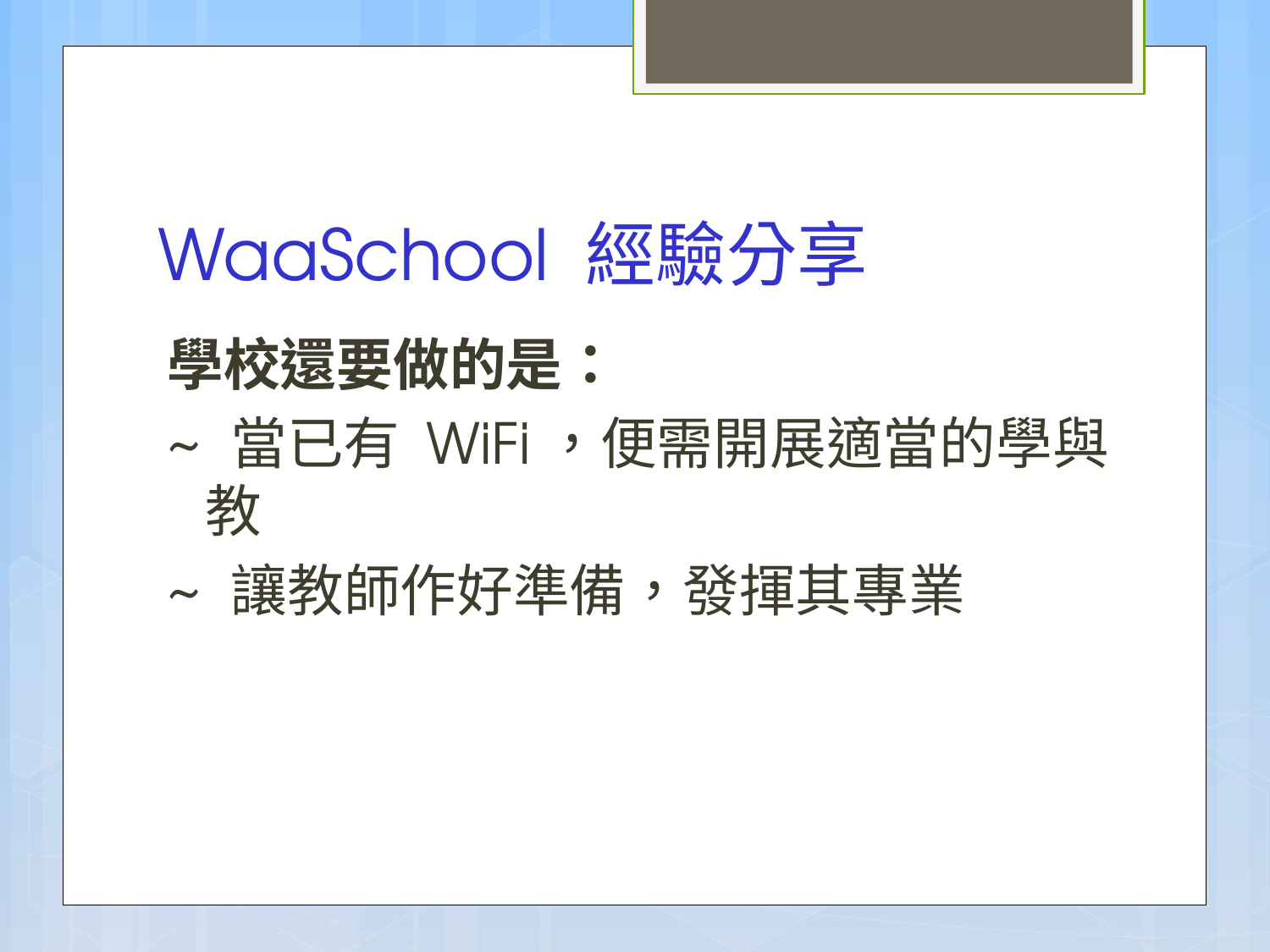

WaaSchool 經驗分享
學校還要做的是：
~ 當已有 WiFi，便需開展適當的學與教
~ 讓教師作好準備，發揮其專業